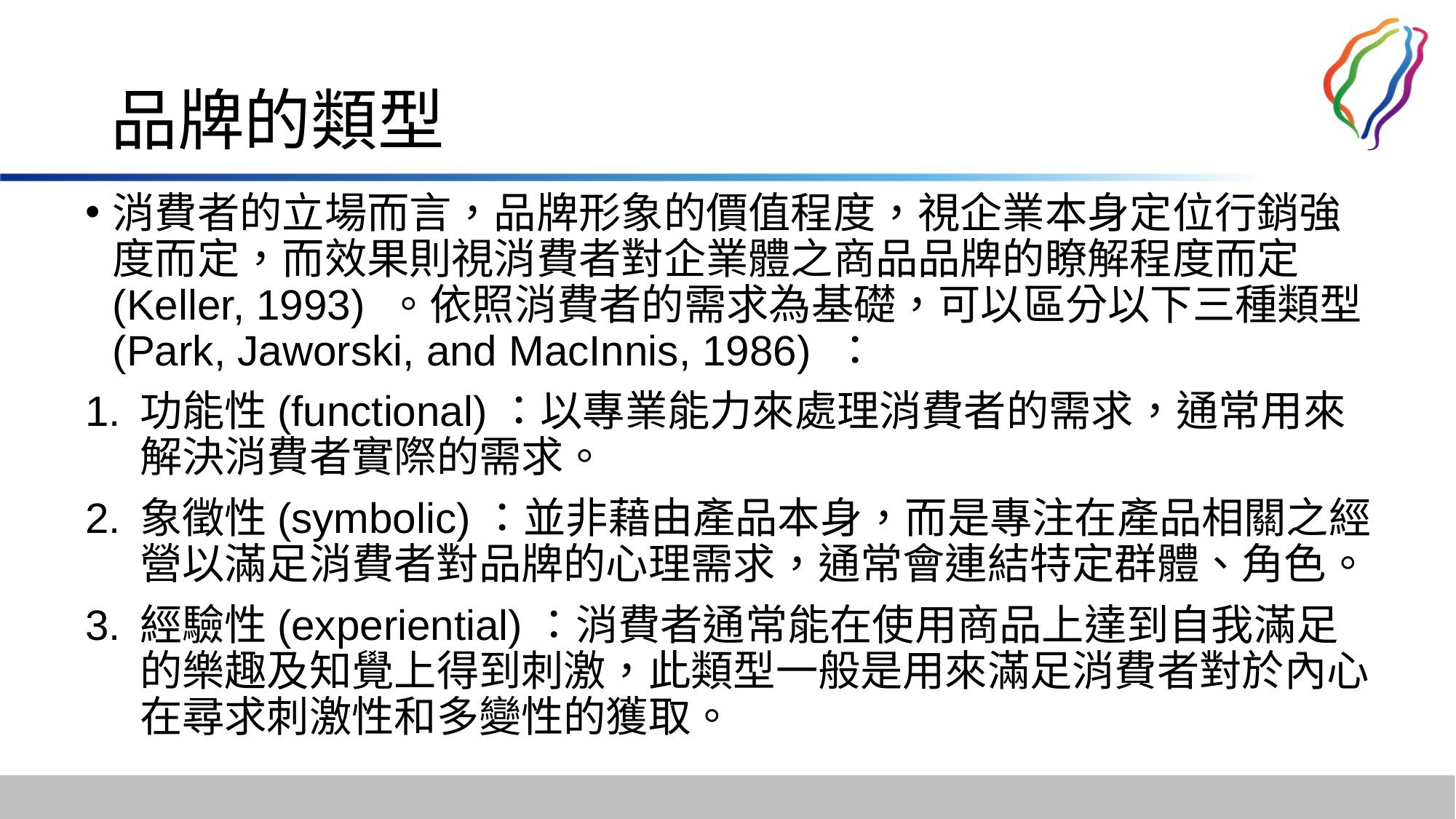

# 品牌的類型
消費者的立場而言，品牌形象的價值程度，視企業本身定位行銷強度而定，而效果則視消費者對企業體之商品品牌的瞭解程度而定(Keller, 1993) 。依照消費者的需求為基礎，可以區分以下三種類型(Park, Jaworski, and MacInnis, 1986) ：
功能性(functional)：以專業能力來處理消費者的需求，通常用來解決消費者實際的需求。
象徵性(symbolic)：並非藉由產品本身，而是專注在產品相關之經營以滿足消費者對品牌的心理需求，通常會連結特定群體、角色。
經驗性(experiential)：消費者通常能在使用商品上達到自我滿足的樂趣及知覺上得到刺激，此類型一般是用來滿足消費者對於內心在尋求刺激性和多變性的獲取。